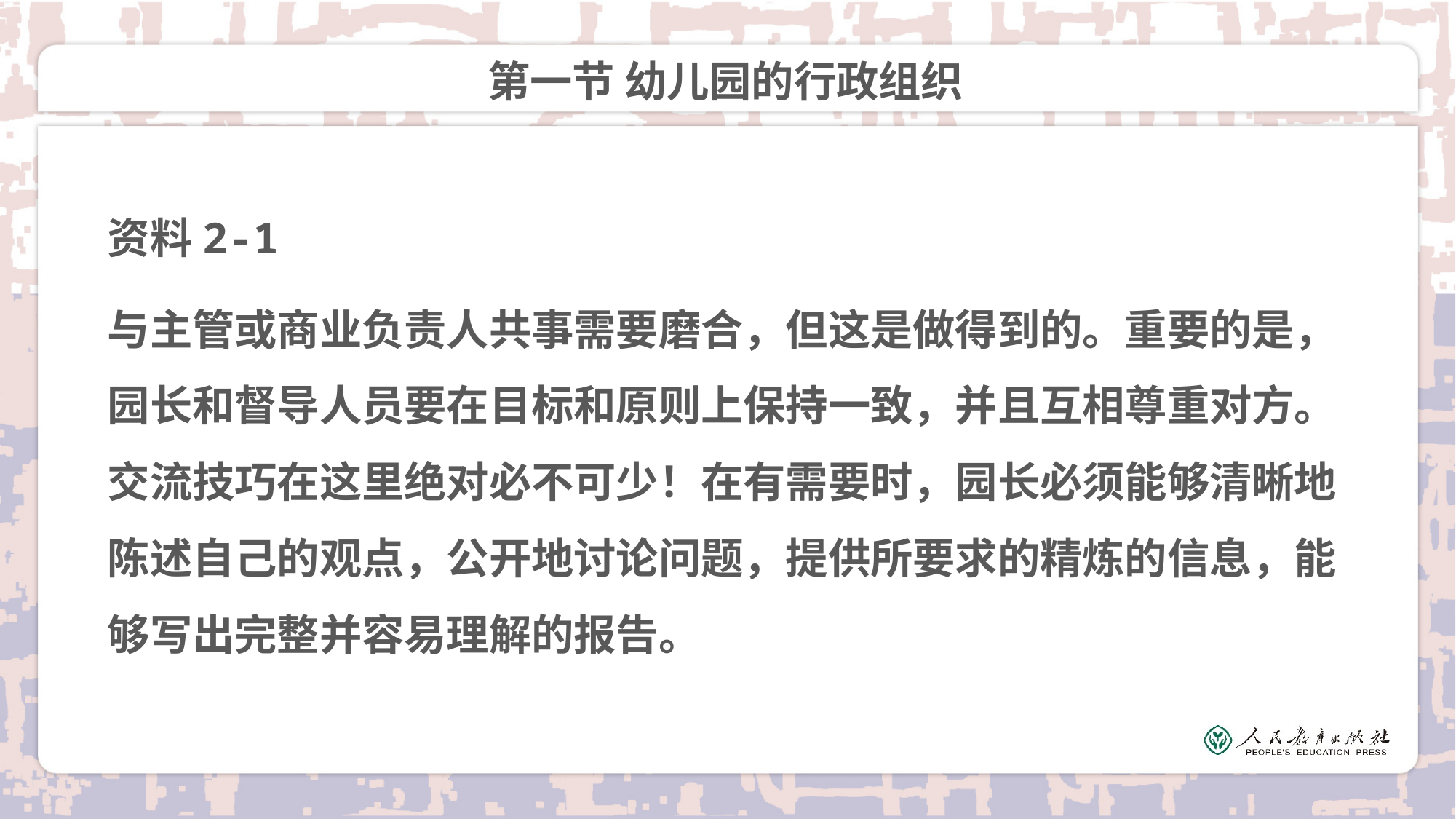

# 第一节 幼儿园的行政组织
资料2-1
与主管或商业负责人共事需要磨合，但这是做得到的。重要的是，园长和督导人员要在目标和原则上保持一致，并且互相尊重对方。交流技巧在这里绝对必不可少！在有需要时，园长必须能够清晰地陈述自己的观点，公开地讨论问题，提供所要求的精炼的信息，能够写出完整并容易理解的报告。